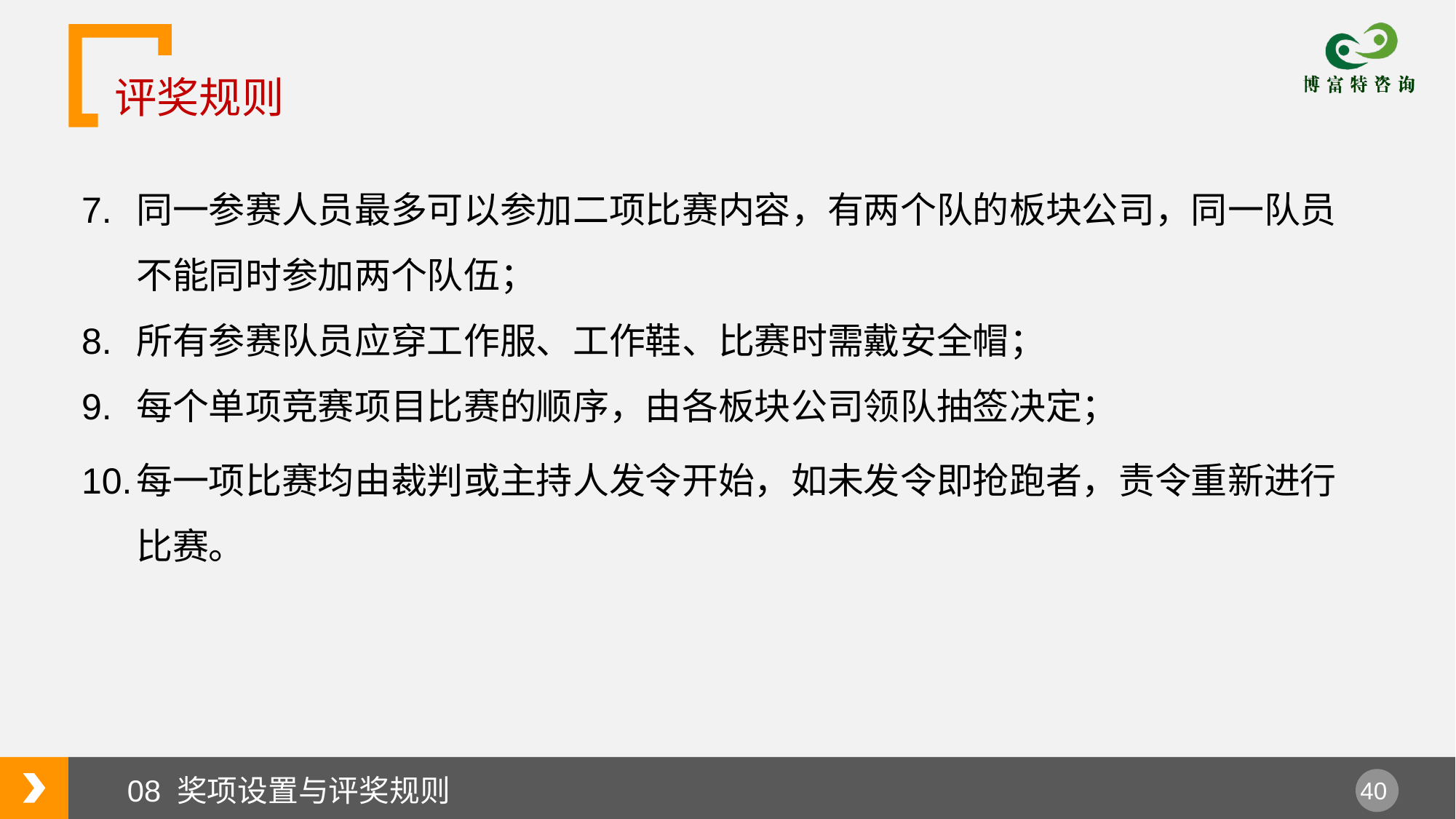

评奖规则
同一参赛人员最多可以参加二项比赛内容，有两个队的板块公司，同一队员不能同时参加两个队伍；
所有参赛队员应穿工作服、工作鞋、比赛时需戴安全帽；
每个单项竞赛项目比赛的顺序，由各板块公司领队抽签决定；
每一项比赛均由裁判或主持人发令开始，如未发令即抢跑者，责令重新进行比赛。